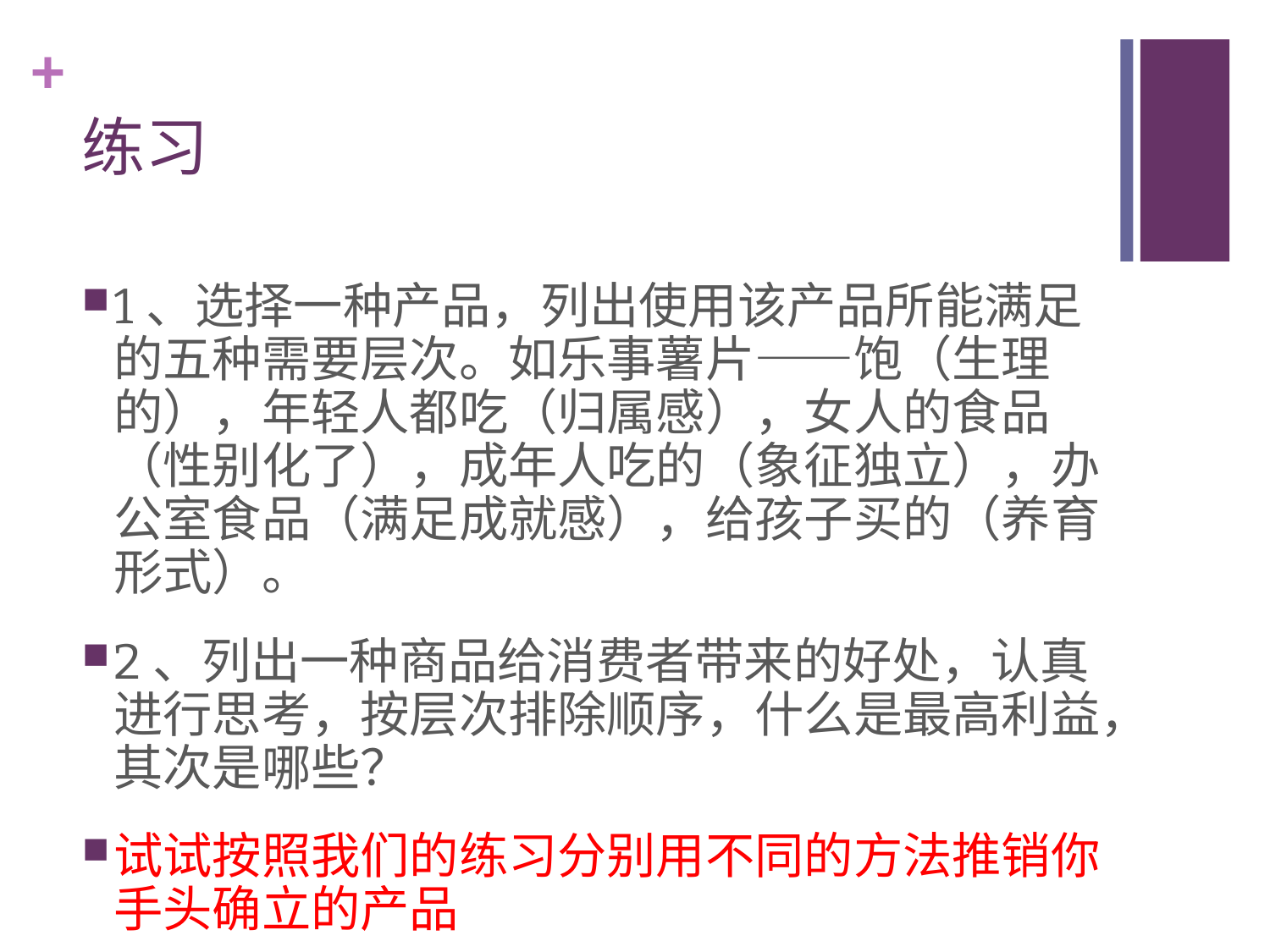

# 练习
1、选择一种产品，列出使用该产品所能满足的五种需要层次。如乐事薯片——饱（生理的），年轻人都吃（归属感），女人的食品（性别化了），成年人吃的（象征独立），办公室食品（满足成就感），给孩子买的（养育形式）。
2、列出一种商品给消费者带来的好处，认真进行思考，按层次排除顺序，什么是最高利益，其次是哪些？
试试按照我们的练习分别用不同的方法推销你手头确立的产品